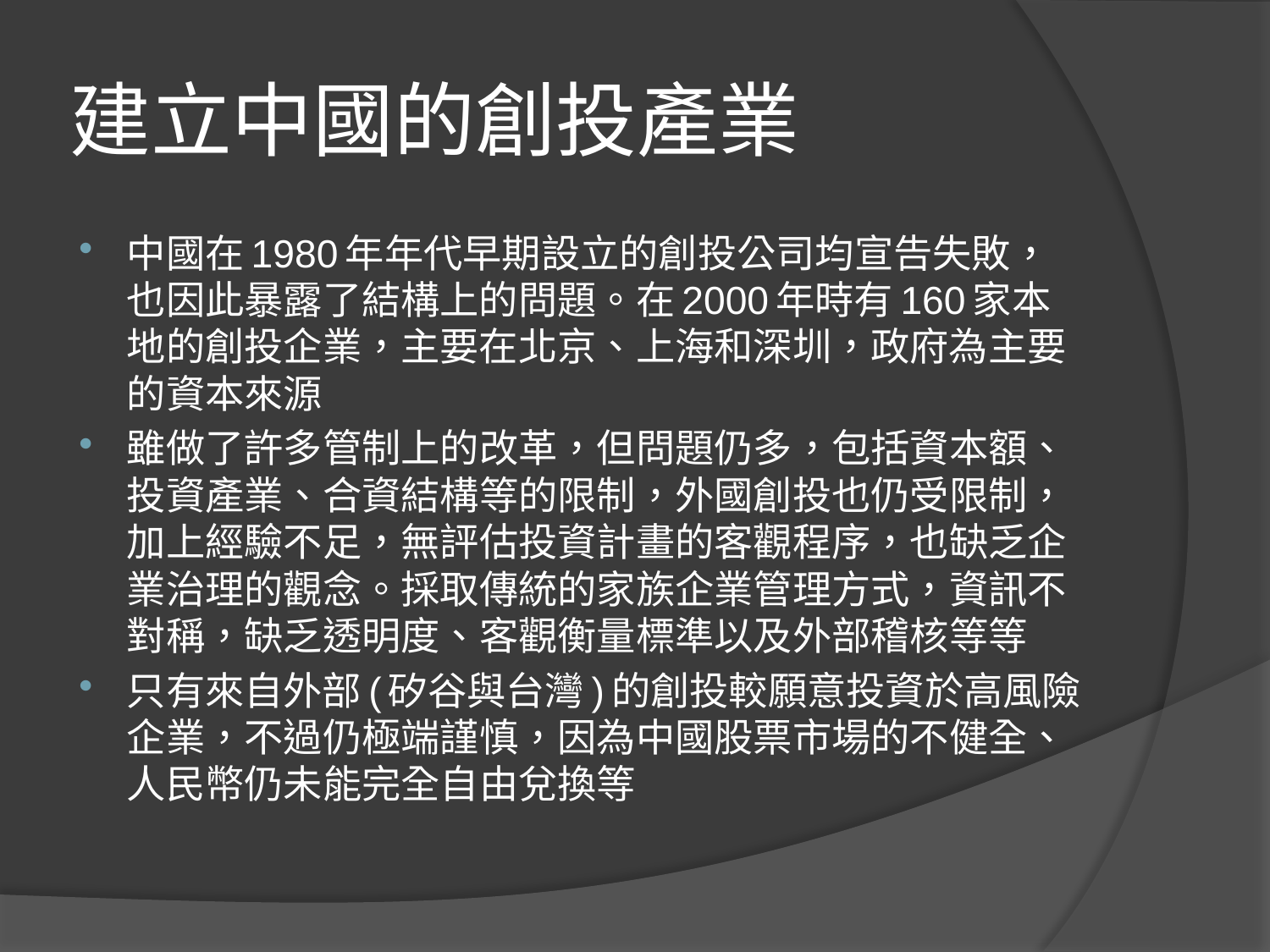

# 建立中國的創投產業
中國在1980年年代早期設立的創投公司均宣告失敗，也因此暴露了結構上的問題。在2000年時有160家本地的創投企業，主要在北京、上海和深圳，政府為主要的資本來源
雖做了許多管制上的改革，但問題仍多，包括資本額、投資產業、合資結構等的限制，外國創投也仍受限制，加上經驗不足，無評估投資計畫的客觀程序，也缺乏企業治理的觀念。採取傳統的家族企業管理方式，資訊不對稱，缺乏透明度、客觀衡量標準以及外部稽核等等
只有來自外部(矽谷與台灣)的創投較願意投資於高風險企業，不過仍極端謹慎，因為中國股票市場的不健全、人民幣仍未能完全自由兌換等